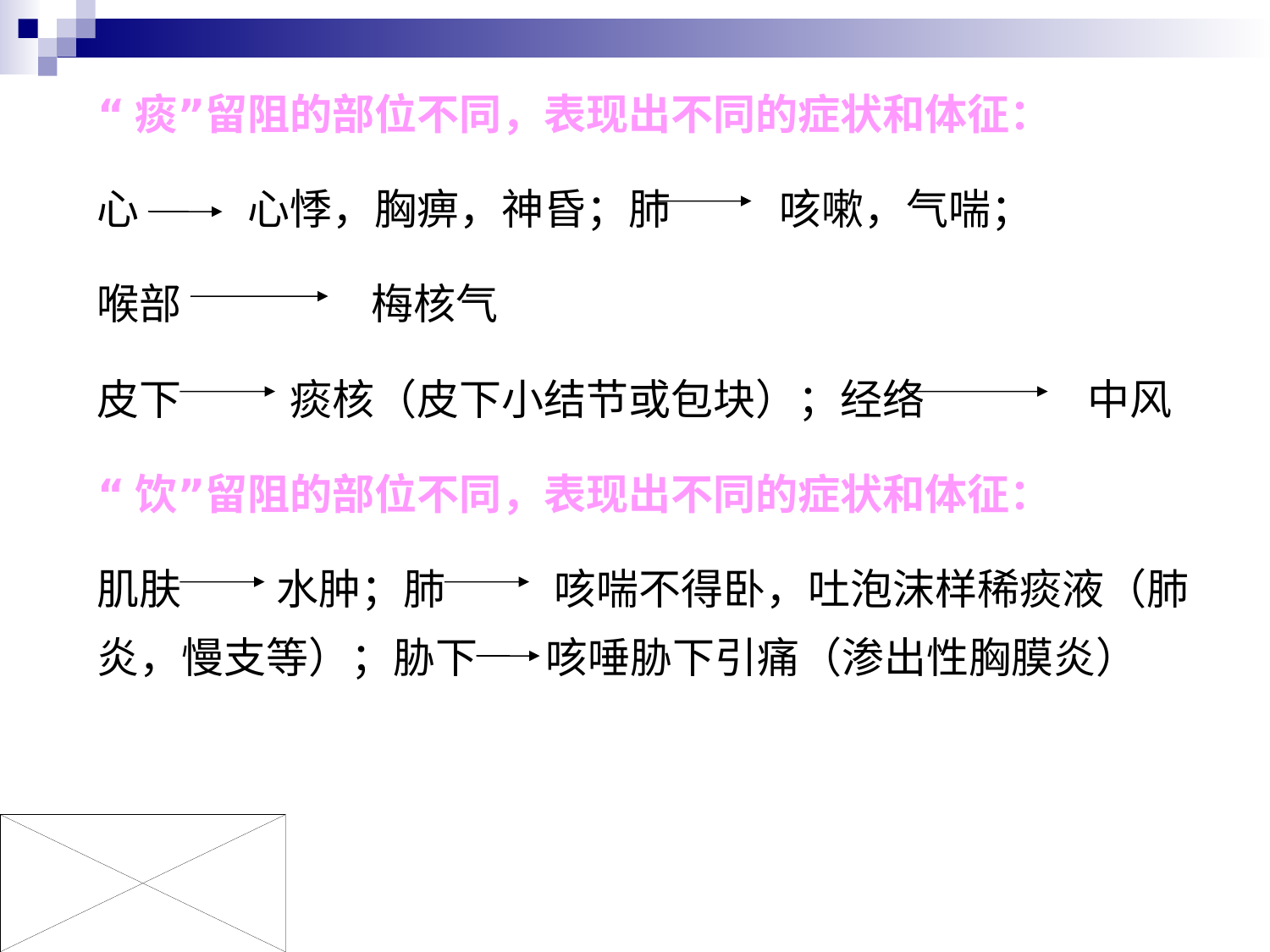

“痰”留阻的部位不同，表现出不同的症状和体征：
心        心悸，胸痹，神昏；肺        咳嗽，气喘；
喉部              梅核气
皮下        痰核（皮下小结节或包块）；经络            中风
“饮”留阻的部位不同，表现出不同的症状和体征：
肌肤       水肿；肺        咳喘不得卧，吐泡沫样稀痰液（肺炎，慢支等）；胁下     咳唾胁下引痛（渗出性胸膜炎）